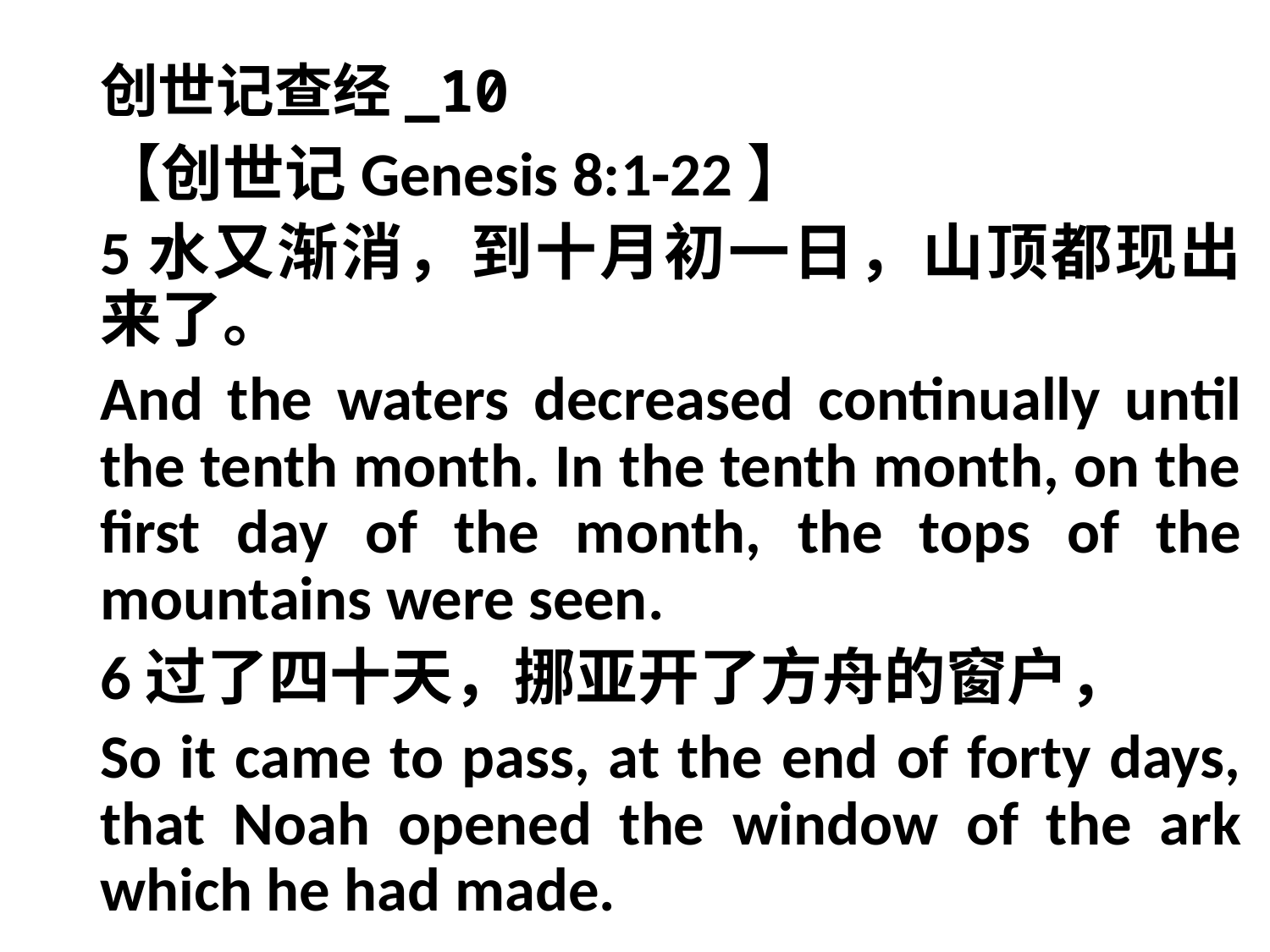

# 创世记查经_10
【创世记Genesis 8:1-22】
5水又渐消，到十月初一日，山顶都现出来了。
And the waters decreased continually until the tenth month. In the tenth month, on the first day of the month, the tops of the mountains were seen.
6过了四十天，挪亚开了方舟的窗户，
So it came to pass, at the end of forty days, that Noah opened the window of the ark which he had made.